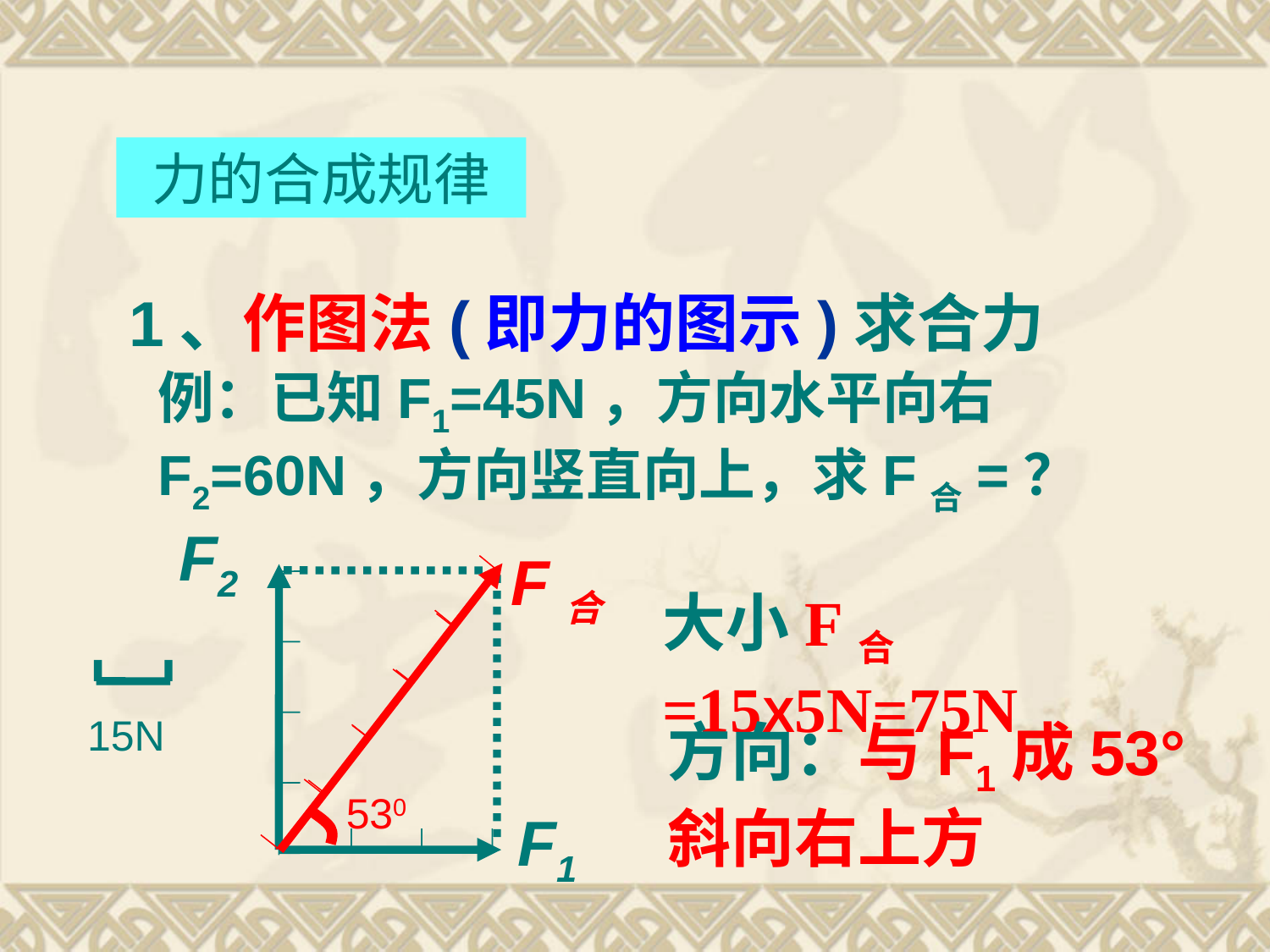

力的合成规律
1、作图法(即力的图示)求合力
例：已知F1=45N，方向水平向右F2=60N，方向竖直向上，求F合=？
F2
F合

大小F合=15X5N=75N

15N
方向：与F1成53°斜向右上方
530

F1